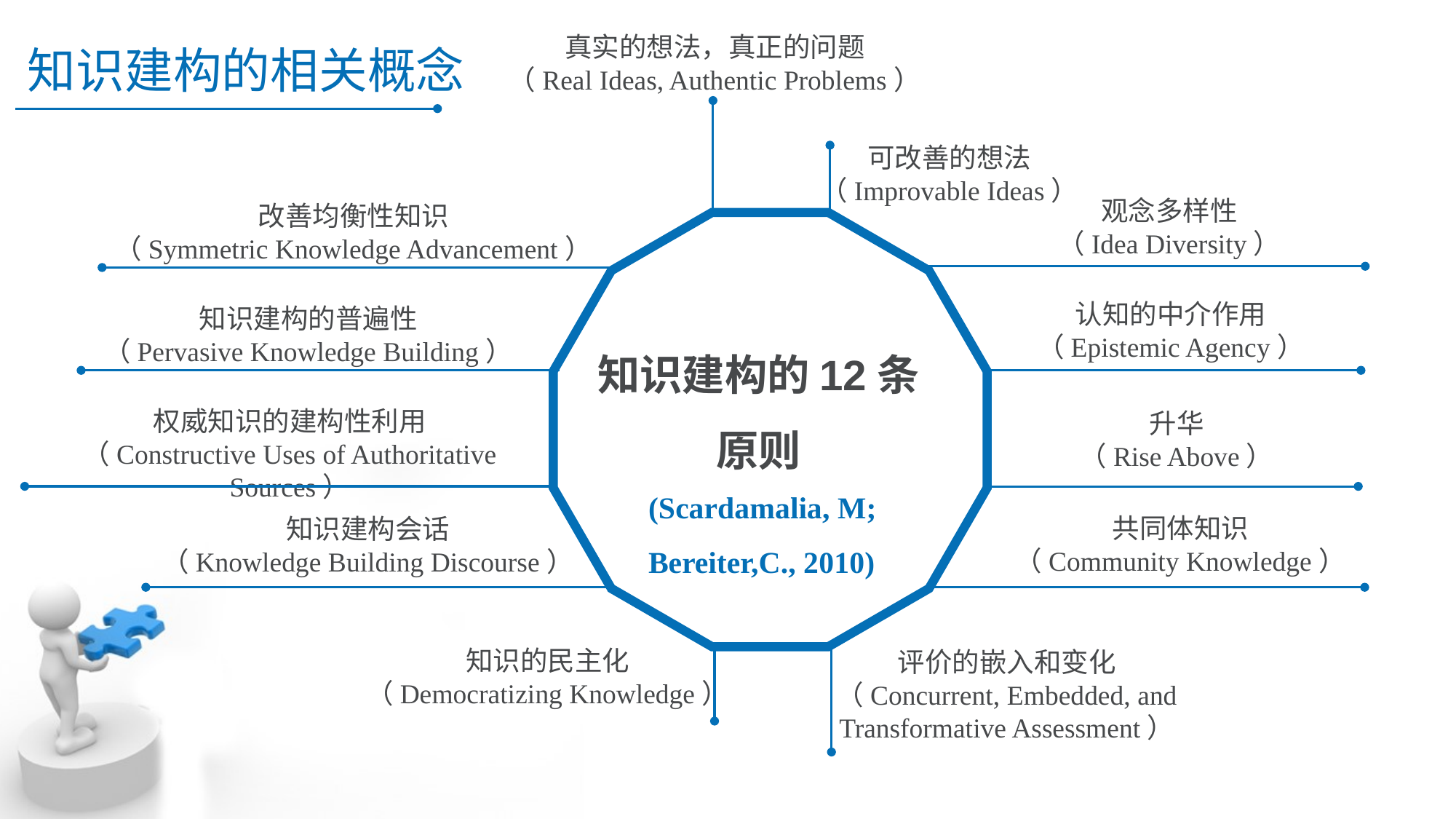

真实的想法，真正的问题
（Real Ideas, Authentic Problems）
# 知识建构的相关概念
可改善的想法
（Improvable Ideas）
观念多样性
（Idea Diversity）
改善均衡性知识
（Symmetric Knowledge Advancement）

认知的中介作用
（Epistemic Agency）
知识建构的普遍性
（Pervasive Knowledge Building）
知识建构的12条原则
权威知识的建构性利用
（Constructive Uses of Authoritative Sources）
升华
（Rise Above）
(Scardamalia, M;
Bereiter,C., 2010)
共同体知识
（Community Knowledge）
知识建构会话
（Knowledge Building Discourse）
知识的民主化
（Democratizing Knowledge）
评价的嵌入和变化
（Concurrent, Embedded, and Transformative Assessment）